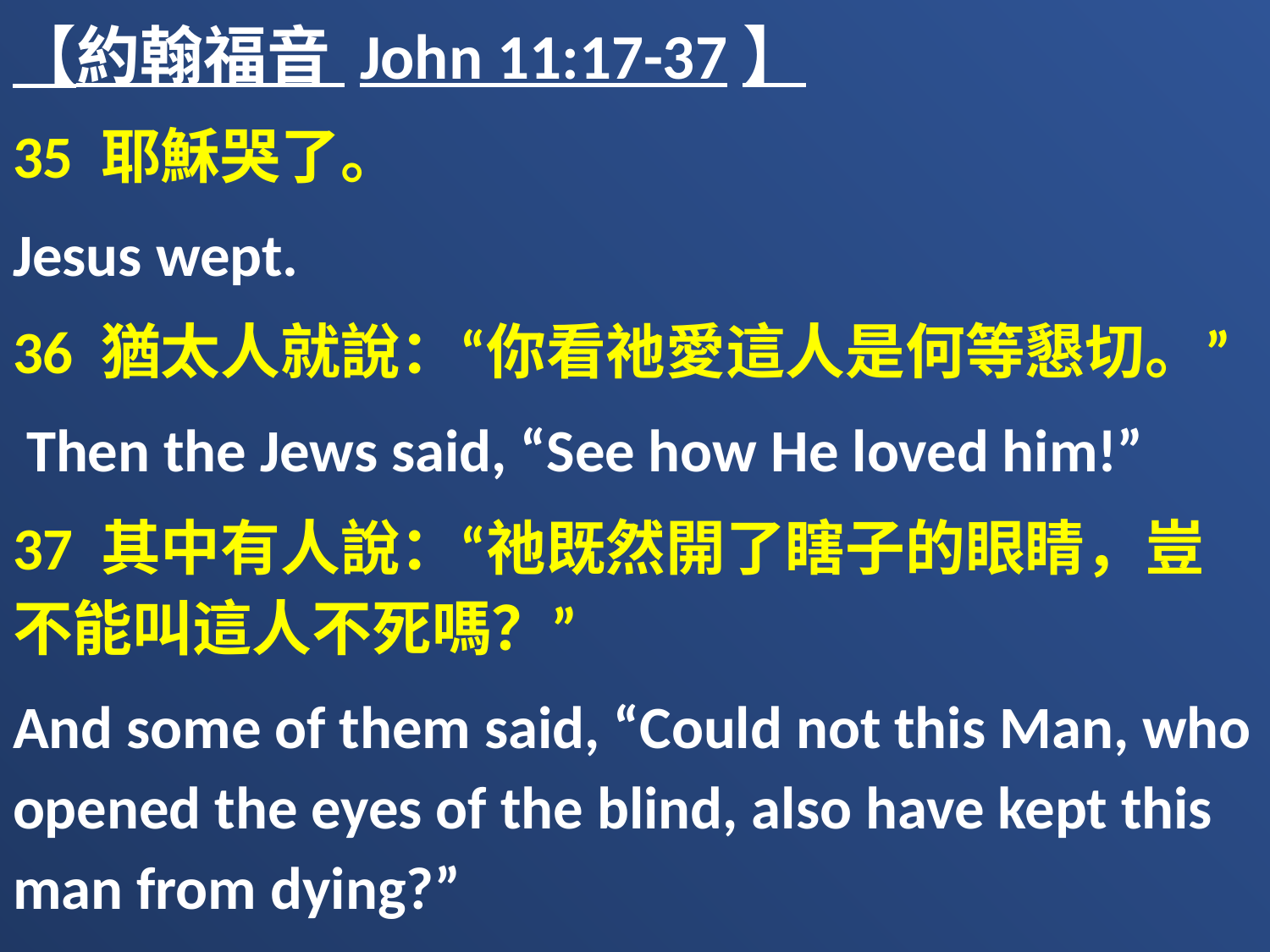

【約翰福音 John 11:17-37】
35 耶穌哭了。
Jesus wept.
36 猶太人就說：“你看祂愛這人是何等懇切。”
 Then the Jews said, “See how He loved him!”
37 其中有人說：“祂既然開了瞎子的眼睛，豈不能叫這人不死嗎？”
And some of them said, “Could not this Man, who opened the eyes of the blind, also have kept this man from dying?”